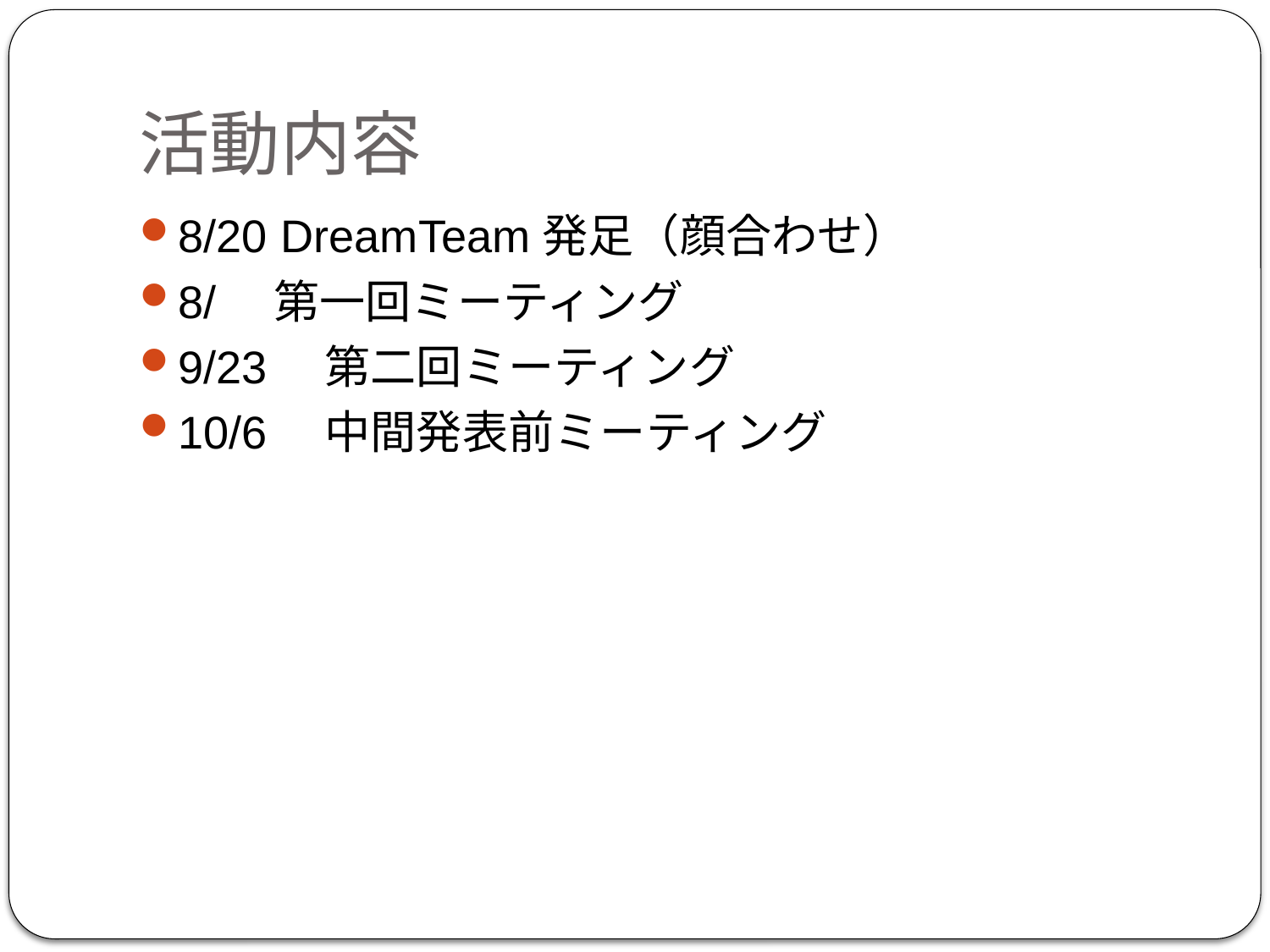

# 活動内容
8/20 DreamTeam発足（顔合わせ）
8/　第一回ミーティング
9/23　第二回ミーティング
10/6　中間発表前ミーティング